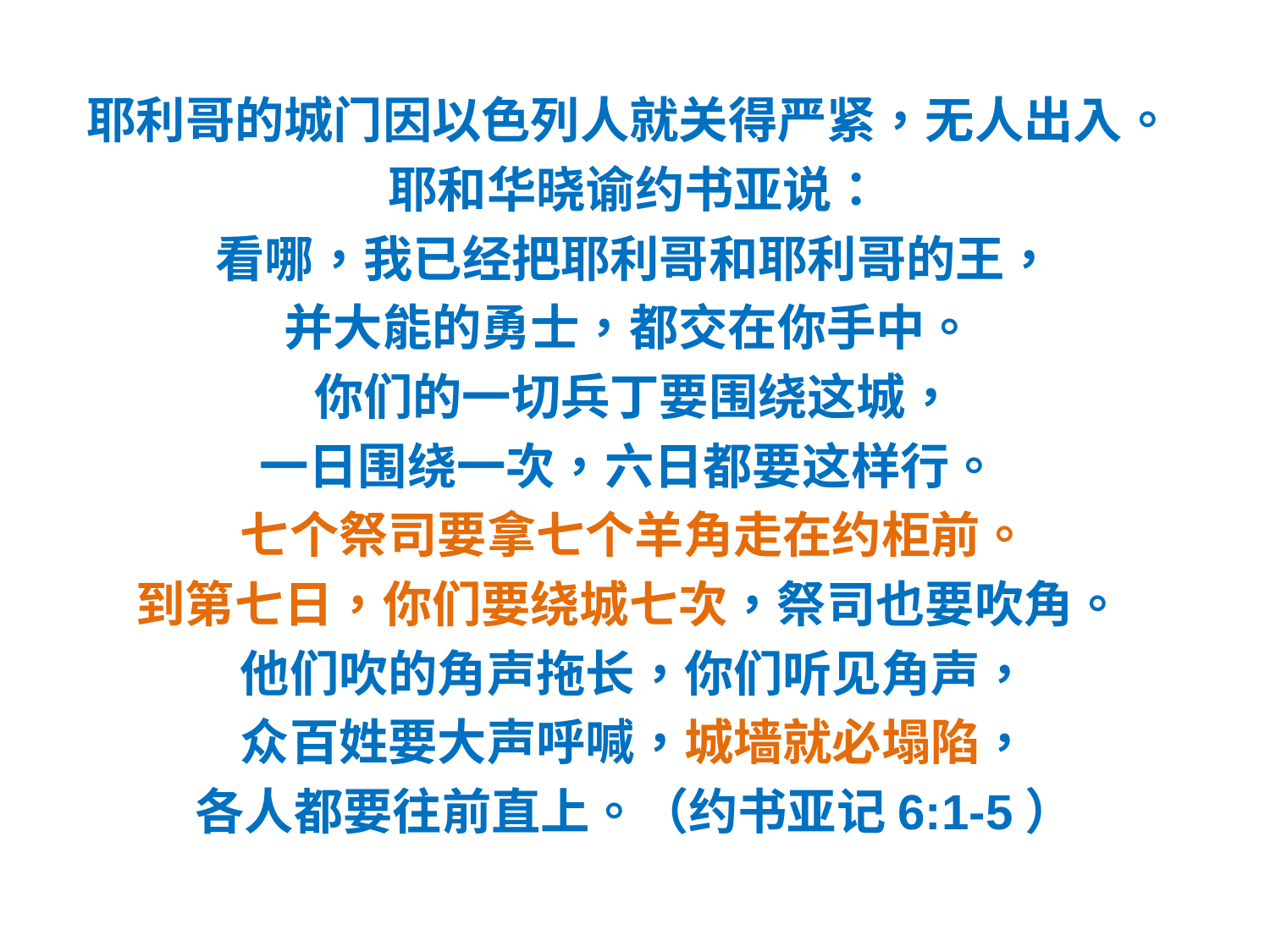

#
耶利哥的城门因以色列人就关得严紧，无人出入。
耶和华晓谕约书亚说：
看哪，我已经把耶利哥和耶利哥的王，
并大能的勇士，都交在你手中。
你们的一切兵丁要围绕这城，
一日围绕一次，六日都要这样行。
七个祭司要拿七个羊角走在约柜前。
到第七日，你们要绕城七次，祭司也要吹角。
他们吹的角声拖长，你们听见角声，
众百姓要大声呼喊，城墙就必塌陷，
各人都要往前直上。（约书亚记6:1-5）